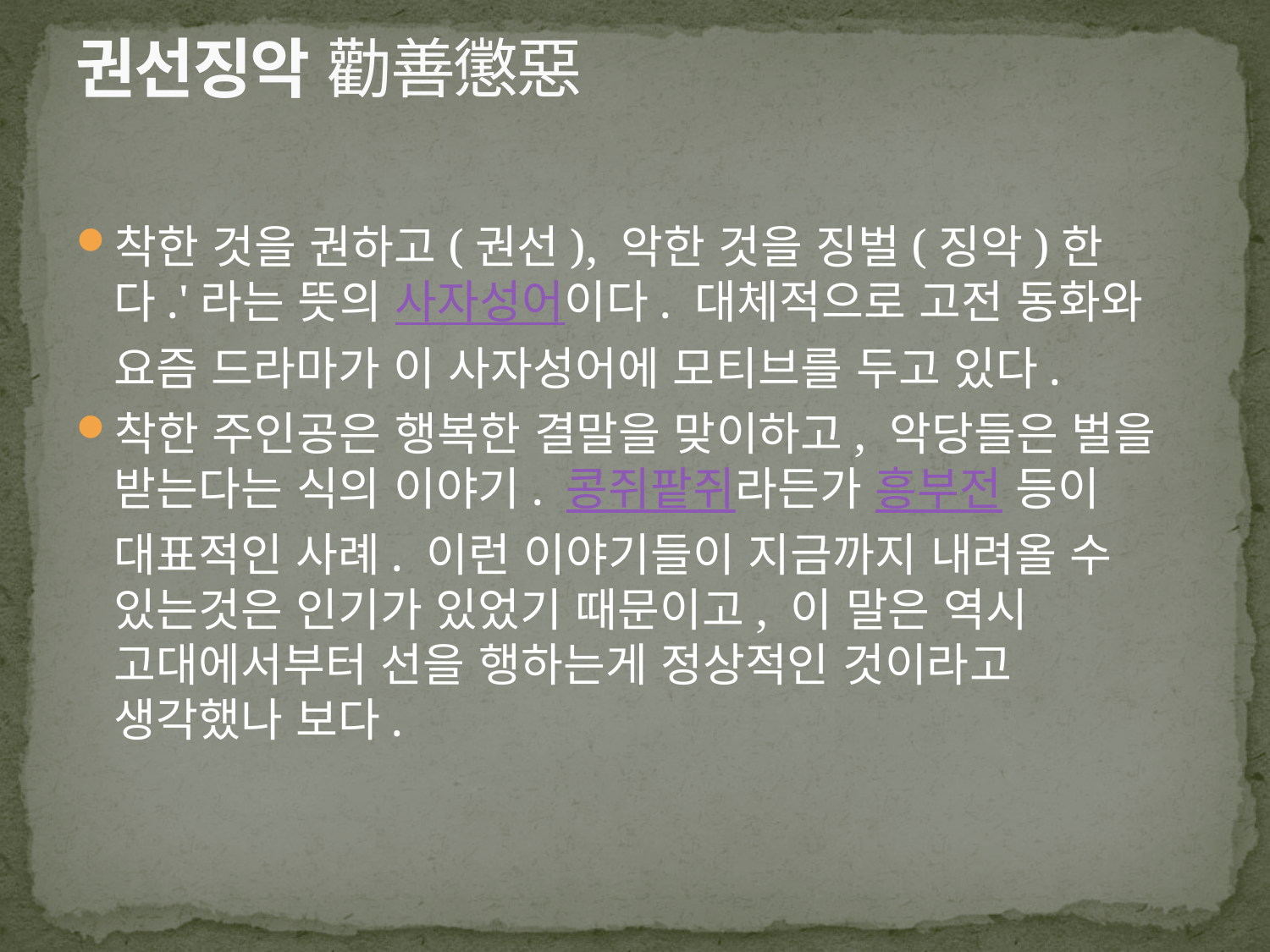

# 권선징악 勸善懲惡
착한 것을 권하고(권선), 악한 것을 징벌(징악)한다.'라는 뜻의 사자성어이다. 대체적으로 고전 동화와 요즘 드라마가 이 사자성어에 모티브를 두고 있다.
착한 주인공은 행복한 결말을 맞이하고, 악당들은 벌을 받는다는 식의 이야기. 콩쥐팥쥐라든가 흥부전 등이 대표적인 사례. 이런 이야기들이 지금까지 내려올 수 있는것은 인기가 있었기 때문이고, 이 말은 역시 고대에서부터 선을 행하는게 정상적인 것이라고 생각했나 보다.